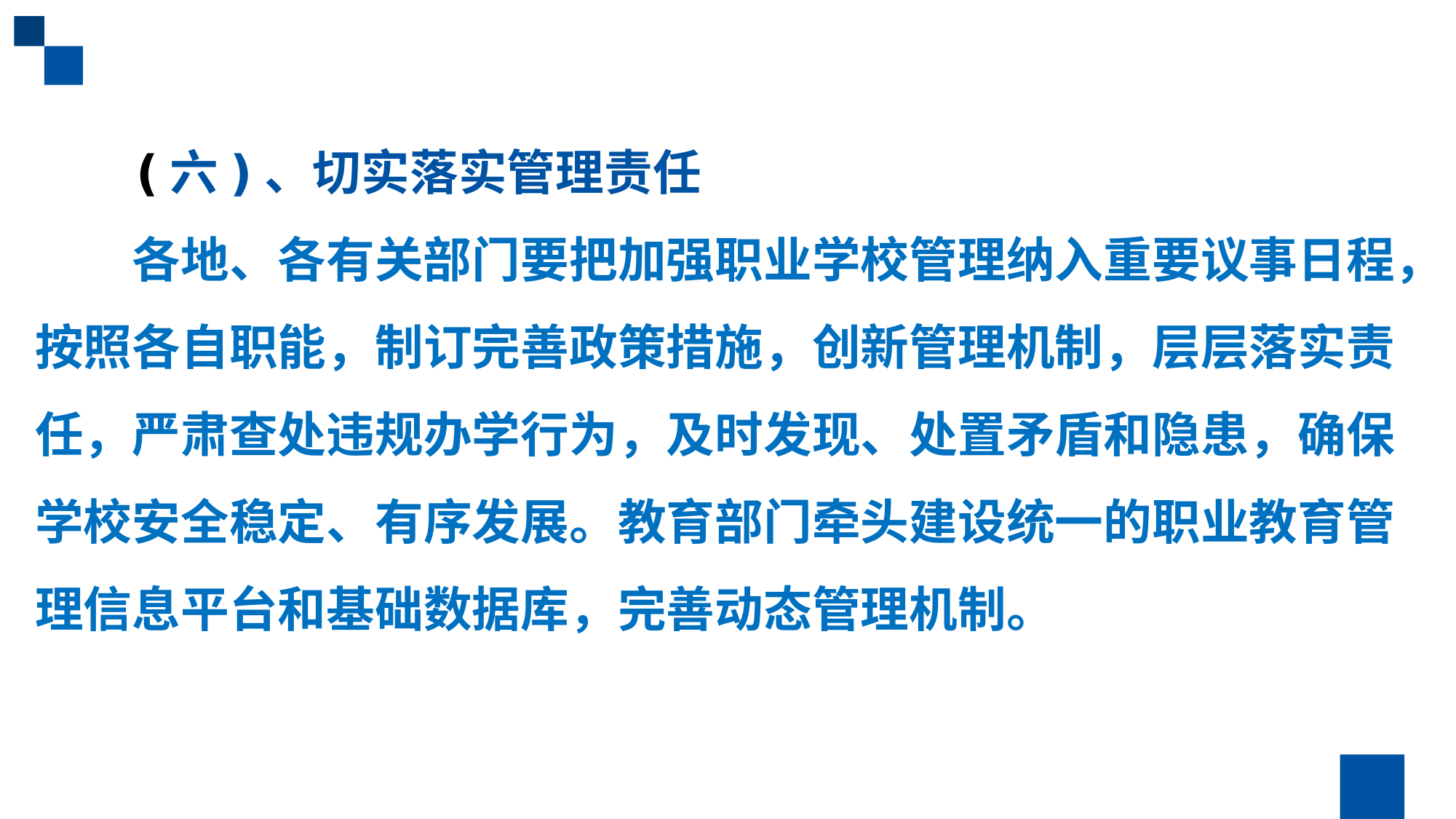

(六)、切实落实管理责任
　　各地、各有关部门要把加强职业学校管理纳入重要议事日程，按照各自职能，制订完善政策措施，创新管理机制，层层落实责任，严肃查处违规办学行为，及时发现、处置矛盾和隐患，确保学校安全稳定、有序发展。教育部门牵头建设统一的职业教育管理信息平台和基础数据库，完善动态管理机制。

132